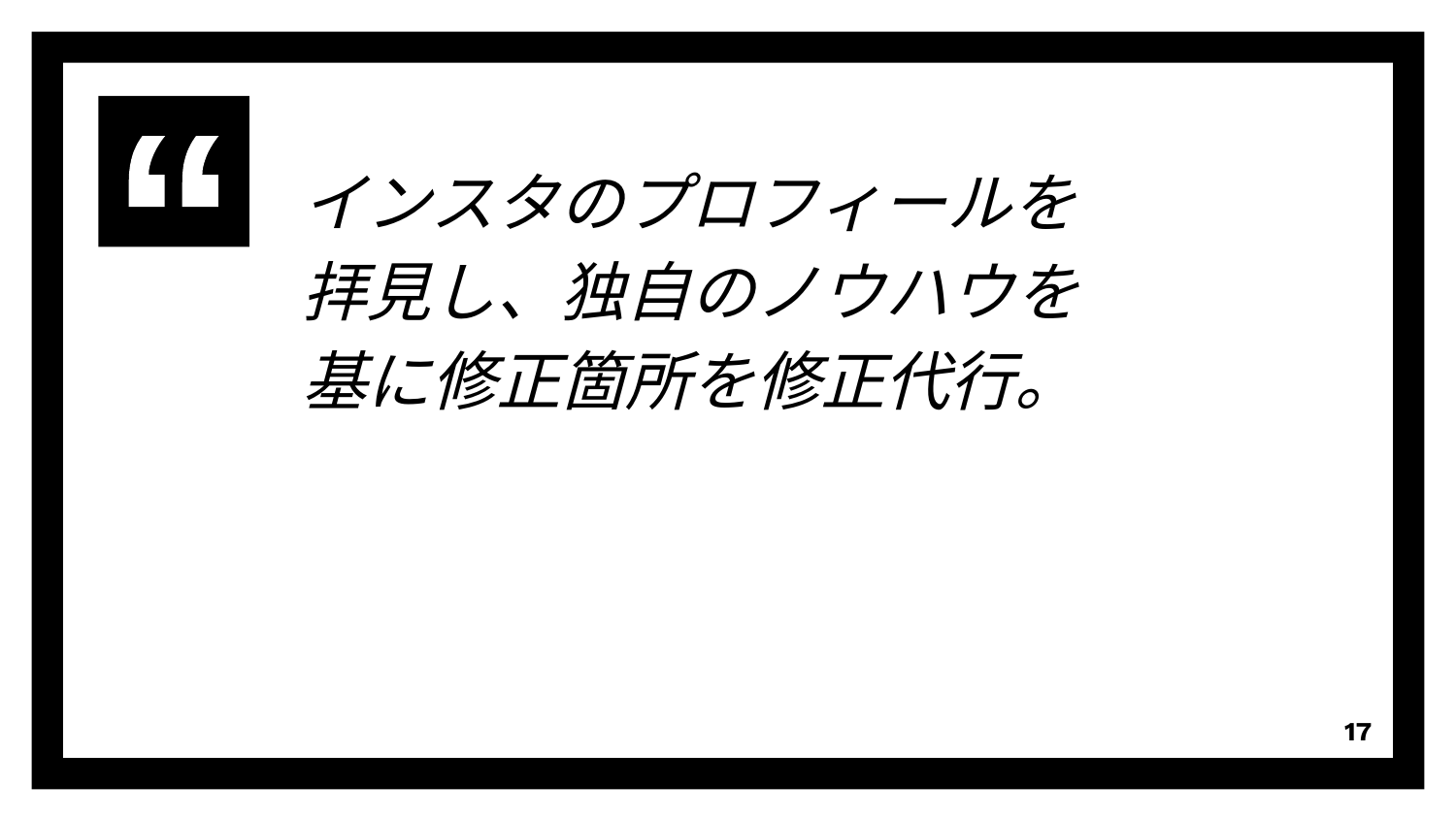

インスタのプロフィールを拝見し、独自のノウハウを基に修正箇所を修正代行。
17